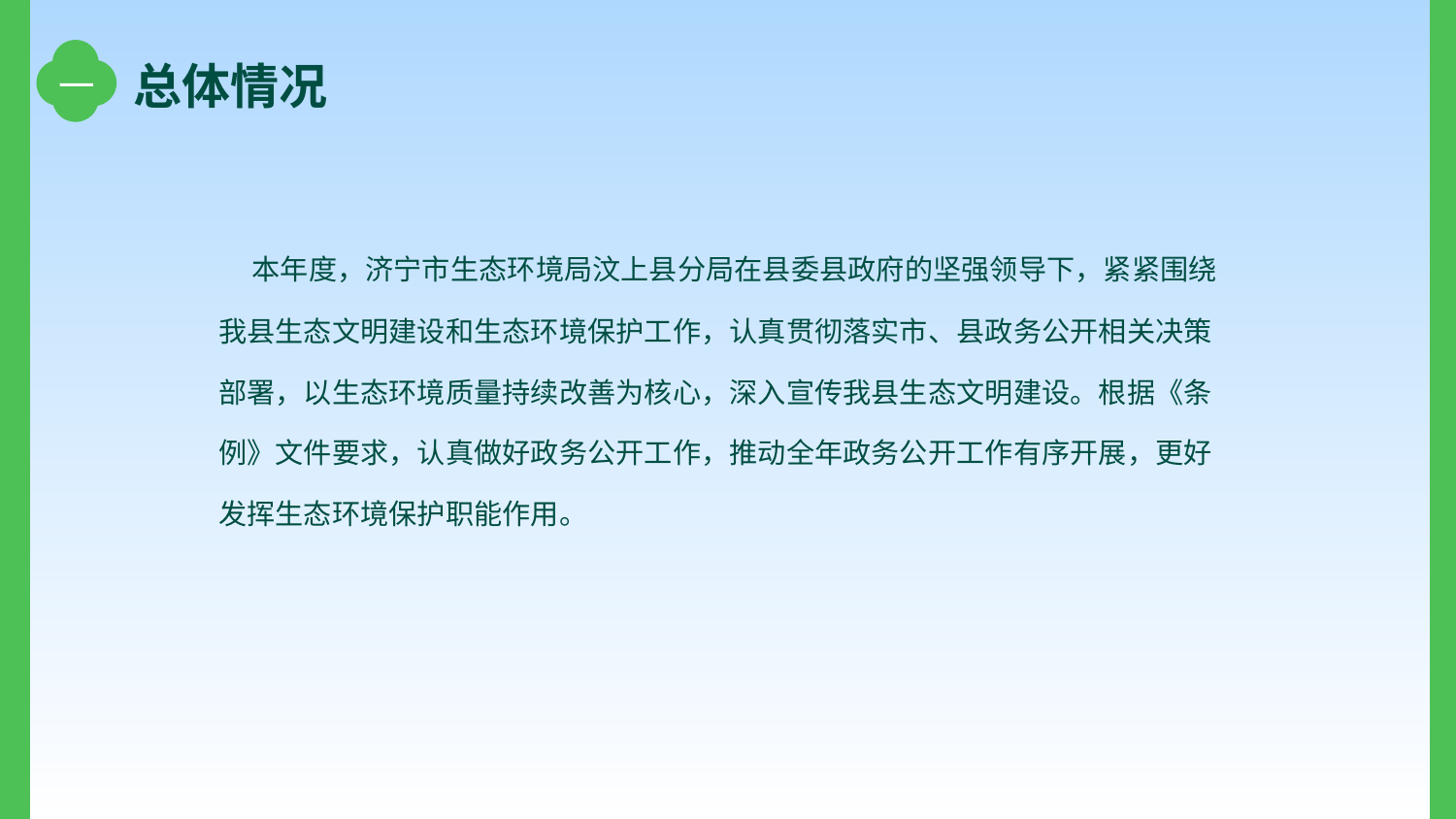

一
总体情况
   本年度，济宁市生态环境局汶上县分局在县委县政府的坚强领导下，紧紧围绕我县生态文明建设和生态环境保护工作，认真贯彻落实市、县政务公开相关决策部署，以生态环境质量持续改善为核心，深入宣传我县生态文明建设。根据《条例》文件要求，认真做好政务公开工作，推动全年政务公开工作有序开展，更好发挥生态环境保护职能作用。